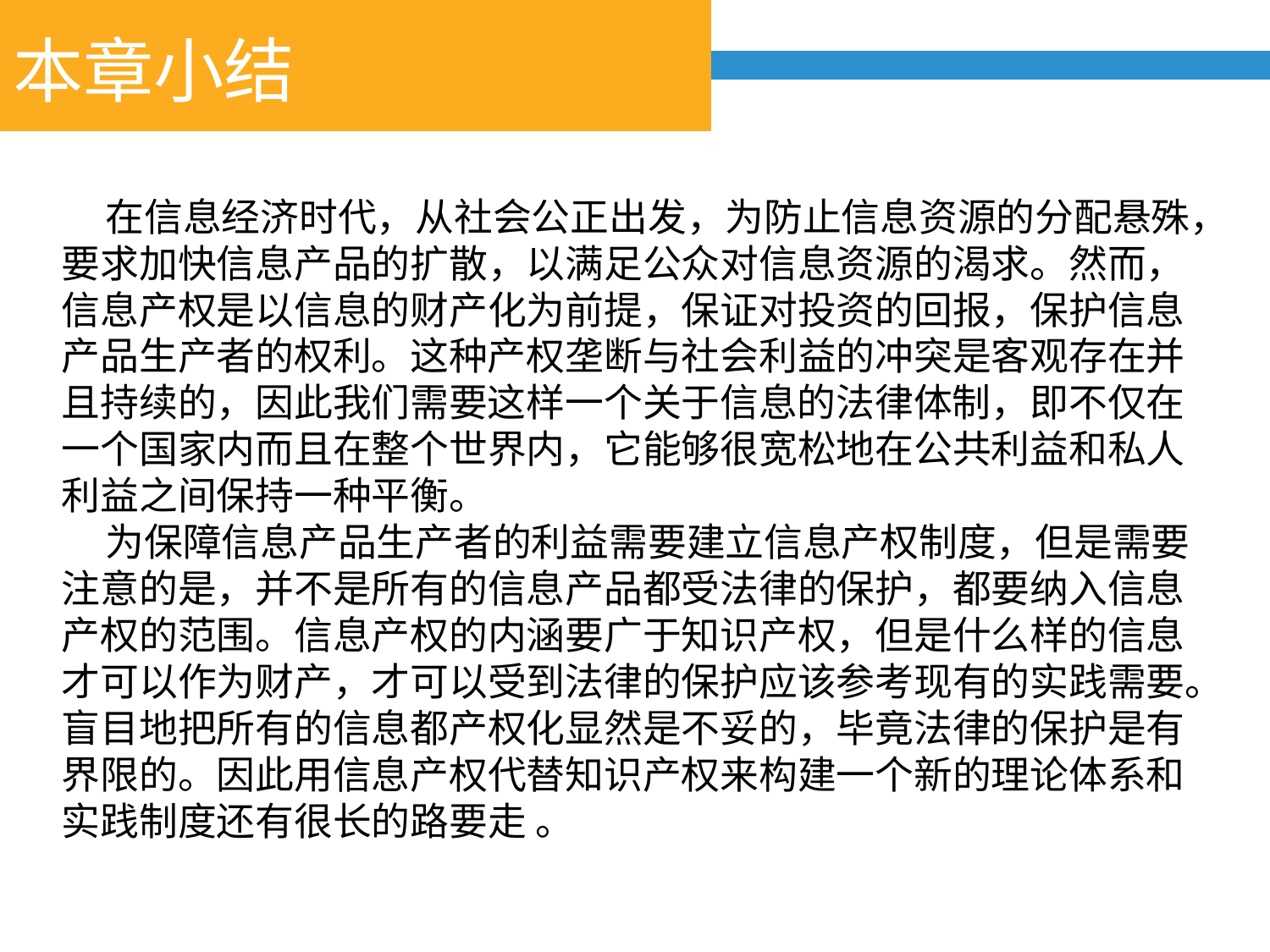

本章小结
    在信息经济时代，从社会公正出发，为防止信息资源的分配悬殊，要求加快信息产品的扩散，以满足公众对信息资源的渴求。然而，信息产权是以信息的财产化为前提，保证对投资的回报，保护信息产品生产者的权利。这种产权垄断与社会利益的冲突是客观存在并且持续的，因此我们需要这样一个关于信息的法律体制，即不仅在一个国家内而且在整个世界内，它能够很宽松地在公共利益和私人利益之间保持一种平衡。
    为保障信息产品生产者的利益需要建立信息产权制度，但是需要注意的是，并不是所有的信息产品都受法律的保护，都要纳入信息产权的范围。信息产权的内涵要广于知识产权，但是什么样的信息才可以作为财产，才可以受到法律的保护应该参考现有的实践需要。盲目地把所有的信息都产权化显然是不妥的，毕竟法律的保护是有界限的。因此用信息产权代替知识产权来构建一个新的理论体系和实践制度还有很长的路要走 。